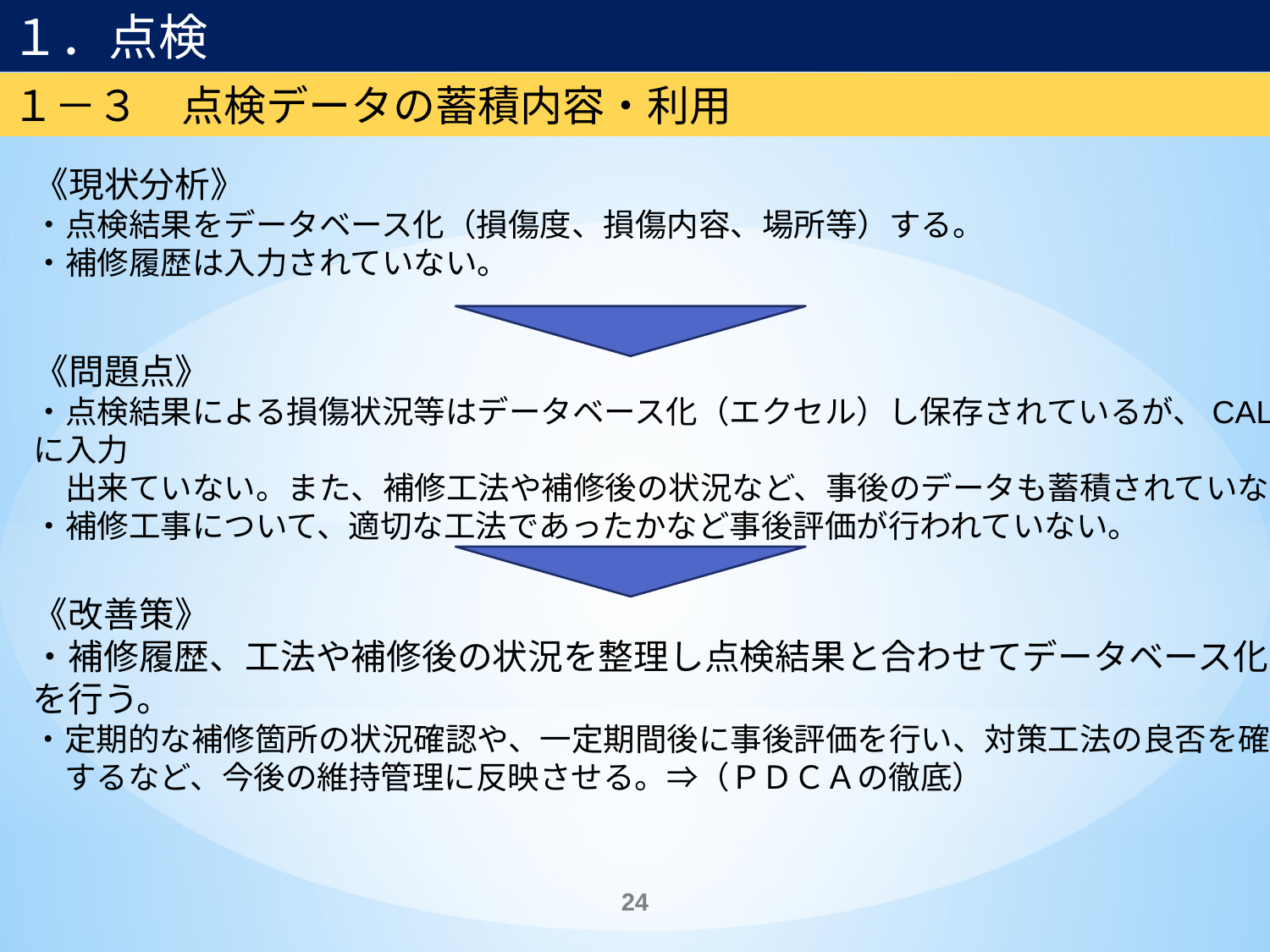

１．点検
１－３　点検データの蓄積内容・利用
《現状分析》
・点検結果をデータベース化（損傷度、損傷内容、場所等）する。
・補修履歴は入力されていない。

《問題点》
・点検結果による損傷状況等はデータベース化（エクセル）し保存されているが、CALSに入力
　出来ていない。また、補修工法や補修後の状況など、事後のデータも蓄積されていない。
・補修工事について、適切な工法であったかなど事後評価が行われていない。

《改善策》
・補修履歴、工法や補修後の状況を整理し点検結果と合わせてデータベース化を行う。
・定期的な補修箇所の状況確認や、一定期間後に事後評価を行い、対策工法の良否を確認
　するなど、今後の維持管理に反映させる。⇒（ＰＤＣＡの徹底）
24